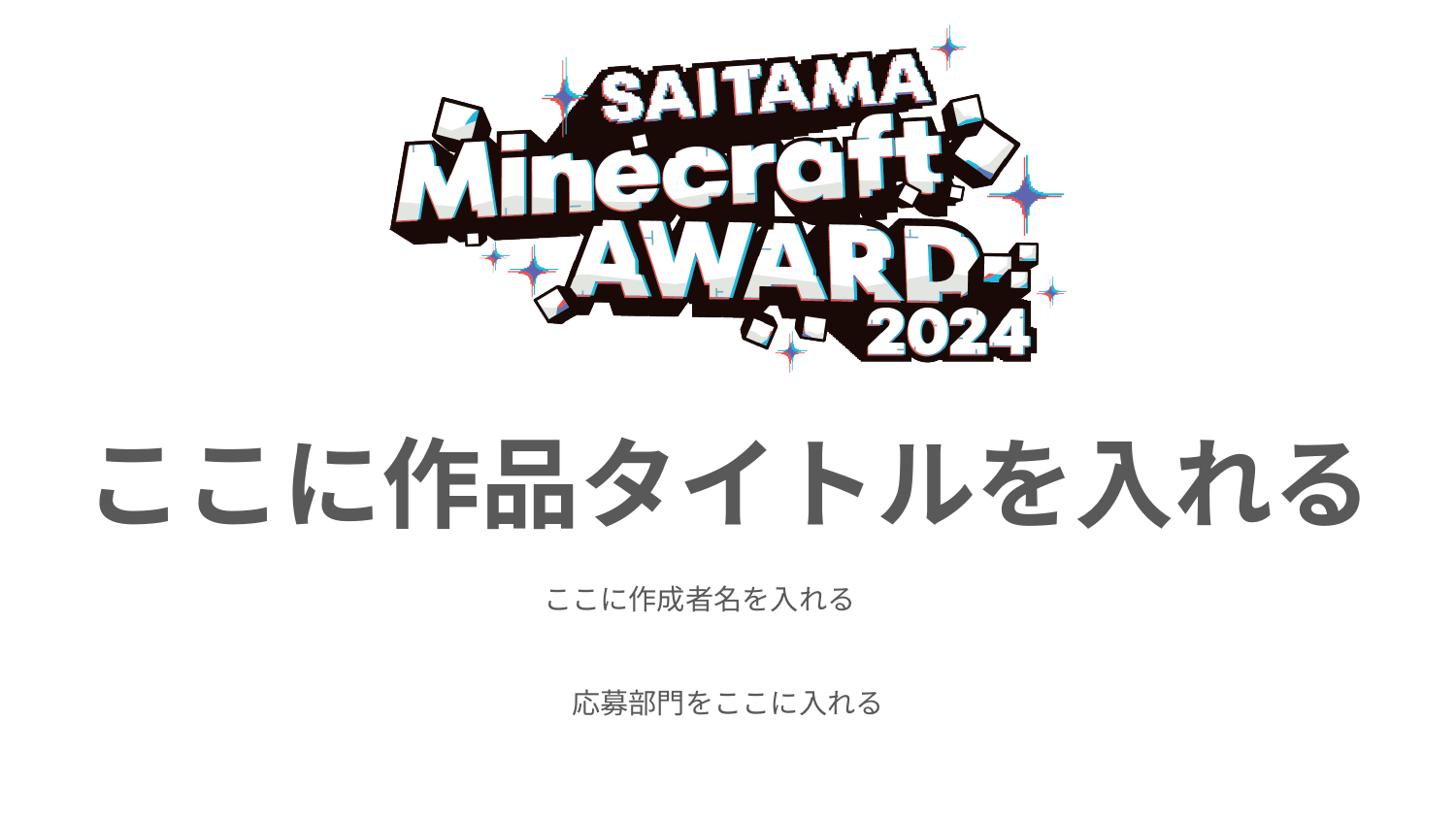

ここに作品タイトルを入れる
ここに作成者名を入れる
応募部門をここに入れる